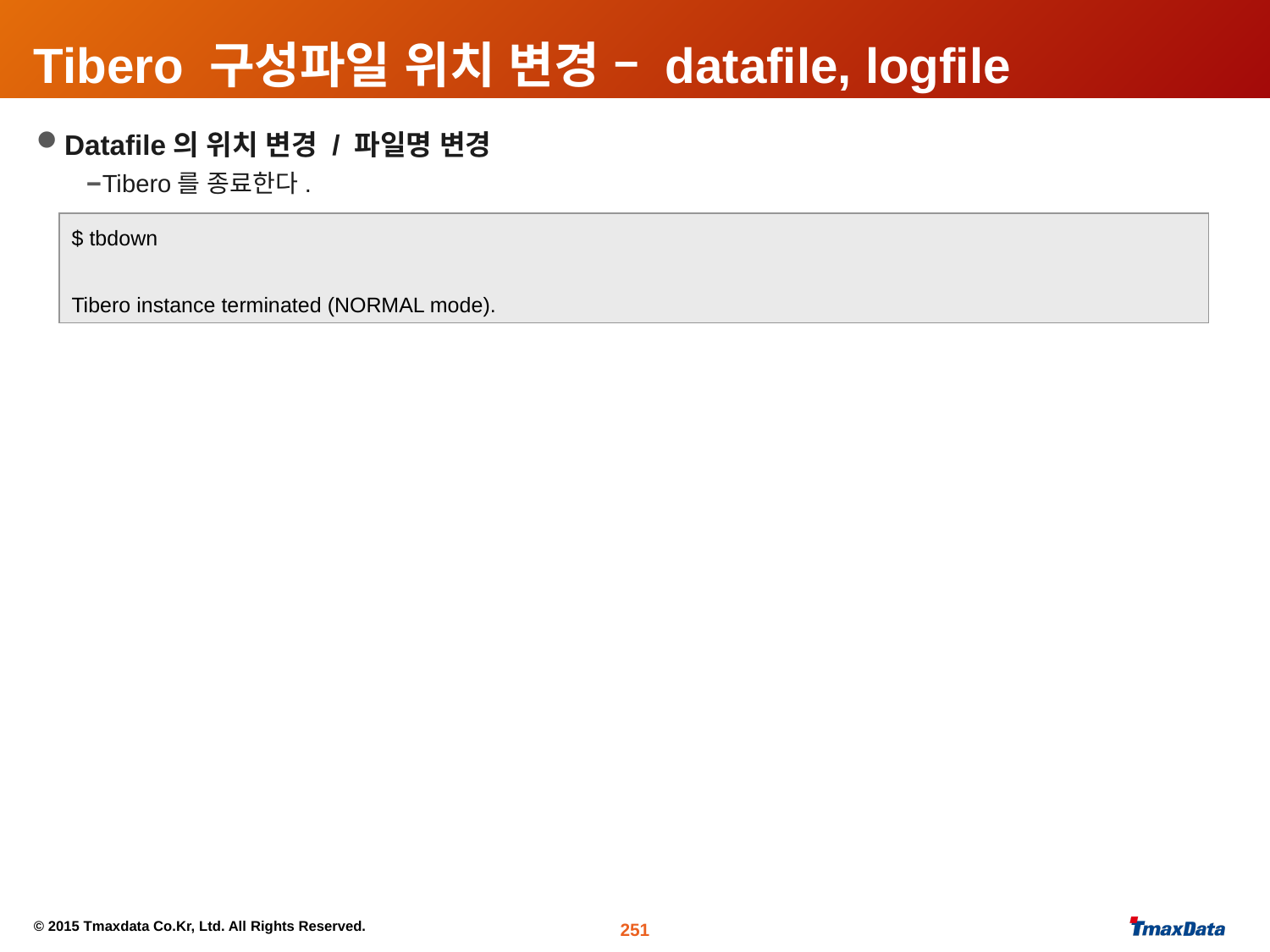

# Tibero 구성파일 위치 변경 – datafile, logfile
Datafile의 위치 변경 / 파일명 변경
Tibero를 종료한다.

$ tbdown

Tibero instance terminated (NORMAL mode).